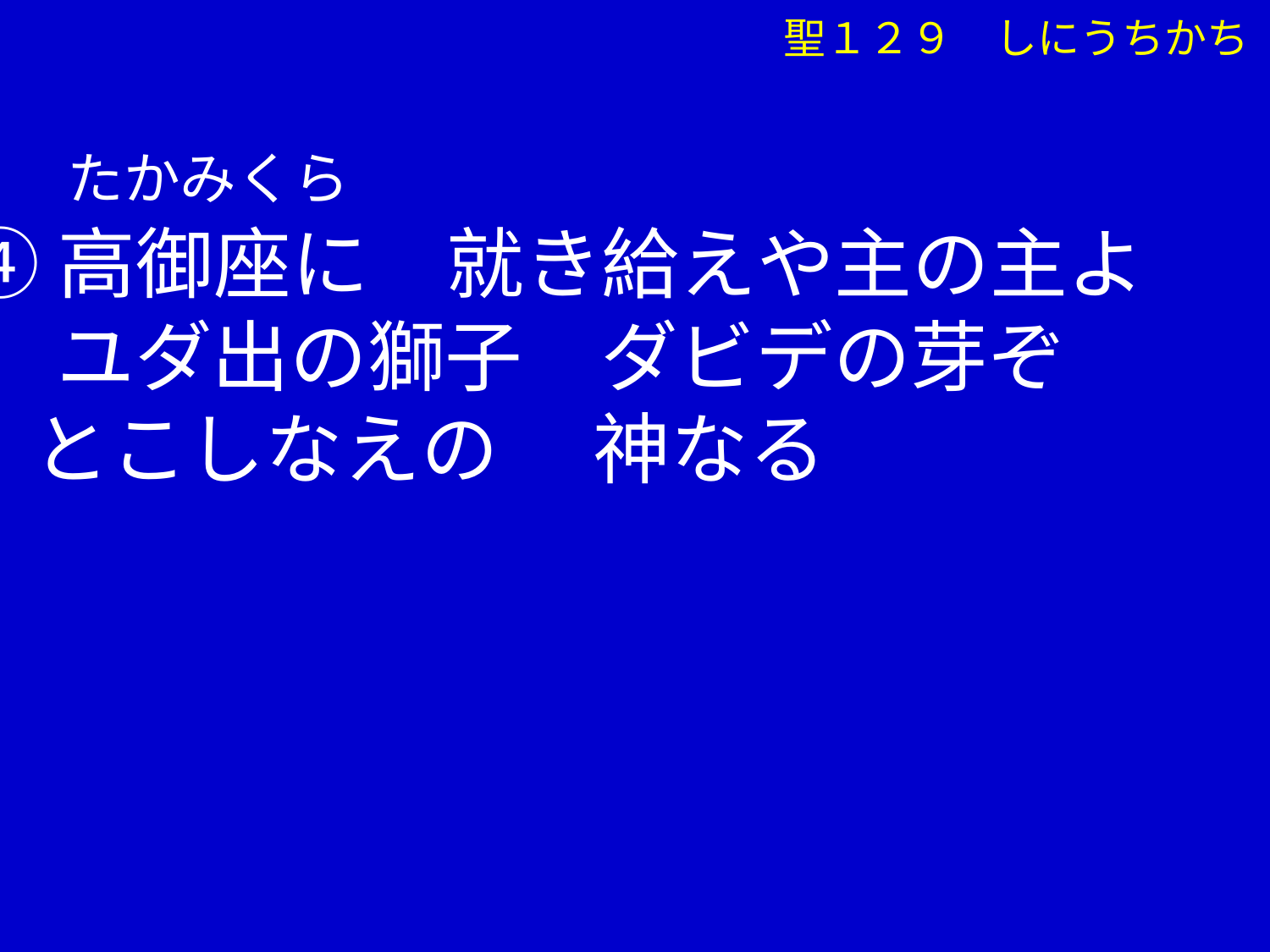

聖１２９　しにうちかち
  　 たかみくら
④高御座に　就き給えや主の主よ
　 ユダ出の獅子　ダビデの芽ぞ
   とこしなえの　 神なる